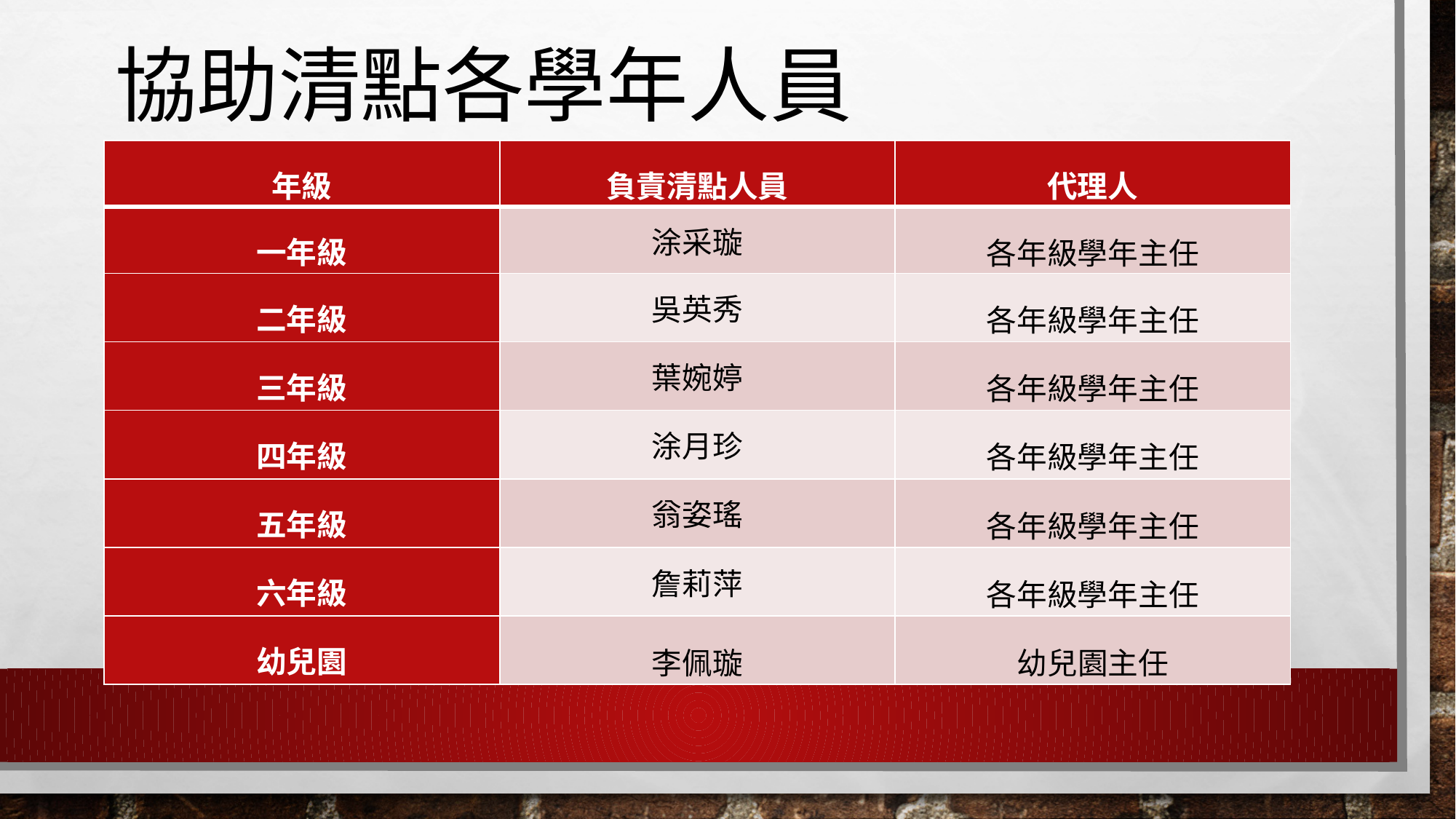

# 協助清點各學年人員
| 年級 | 負責清點人員 | 代理人 |
| --- | --- | --- |
| 一年級 | 涂采璇 | 各年級學年主任 |
| 二年級 | 吳英秀 | 各年級學年主任 |
| 三年級 | 葉婉婷 | 各年級學年主任 |
| 四年級 | 涂月珍 | 各年級學年主任 |
| 五年級 | 翁姿瑤 | 各年級學年主任 |
| 六年級 | 詹莉萍 | 各年級學年主任 |
| 幼兒園 | 李佩璇 | 幼兒園主任 |